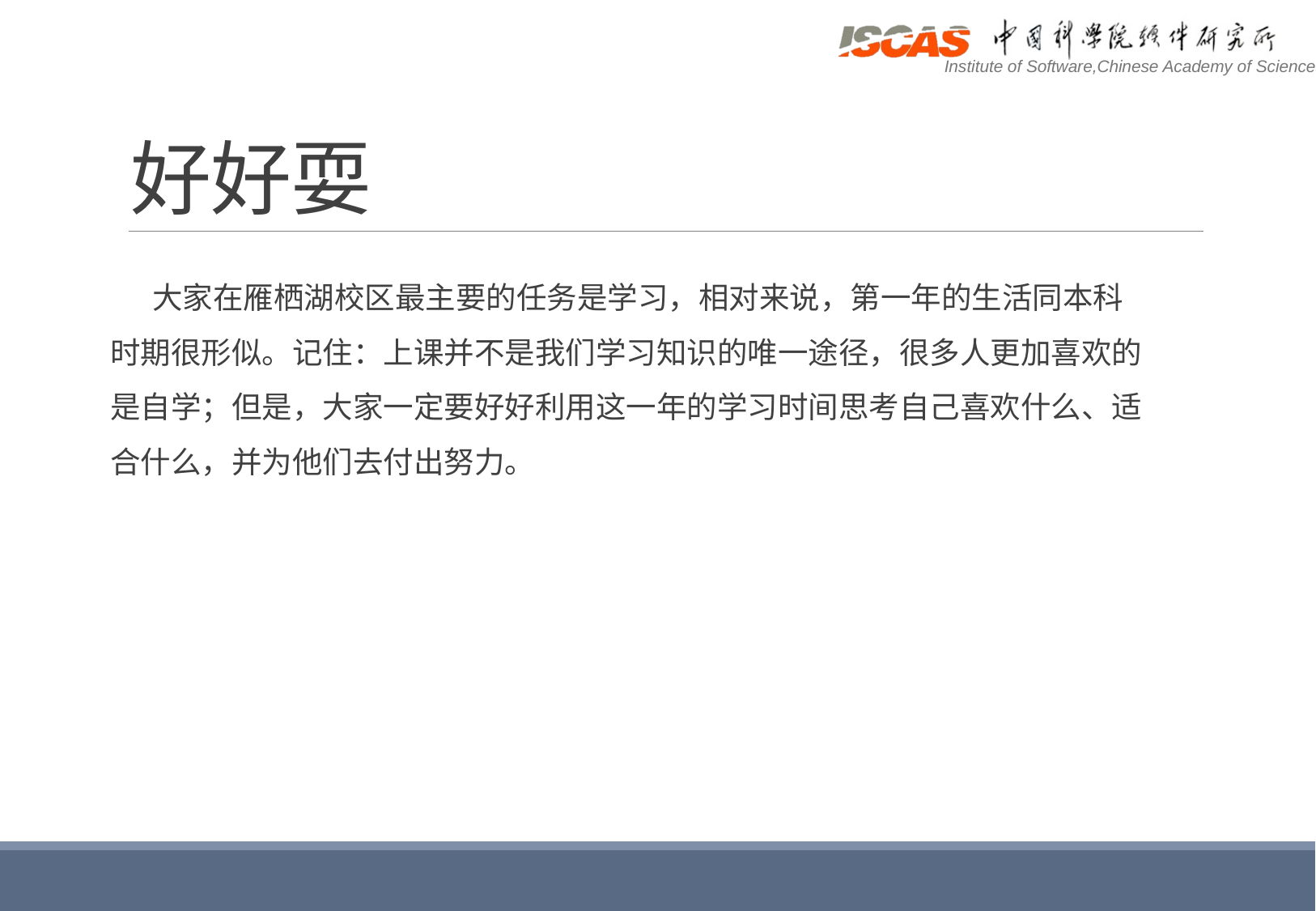

# 好好耍
大家在雁栖湖校区最主要的任务是学习，相对来说，第一年的生活同本科时期很形似。记住：上课并不是我们学习知识的唯一途径，很多人更加喜欢的是自学；但是，大家一定要好好利用这一年的学习时间思考自己喜欢什么、适合什么，并为他们去付出努力。